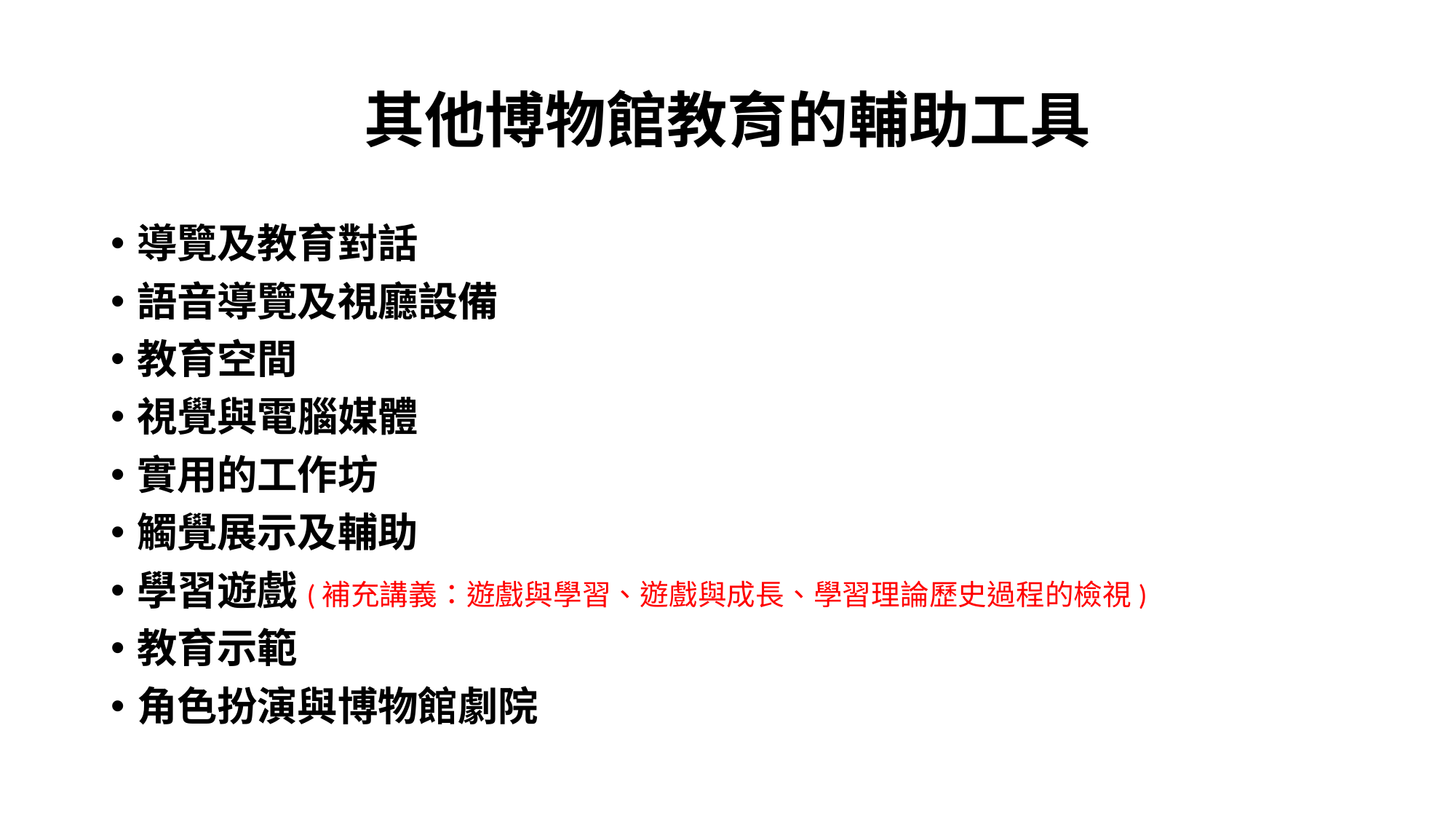

# 其他博物館教育的輔助工具
導覽及教育對話
語音導覽及視廳設備
教育空間
視覺與電腦媒體
實用的工作坊
觸覺展示及輔助
學習遊戲(補充講義：遊戲與學習、遊戲與成長、學習理論歷史過程的檢視)
教育示範
角色扮演與博物館劇院